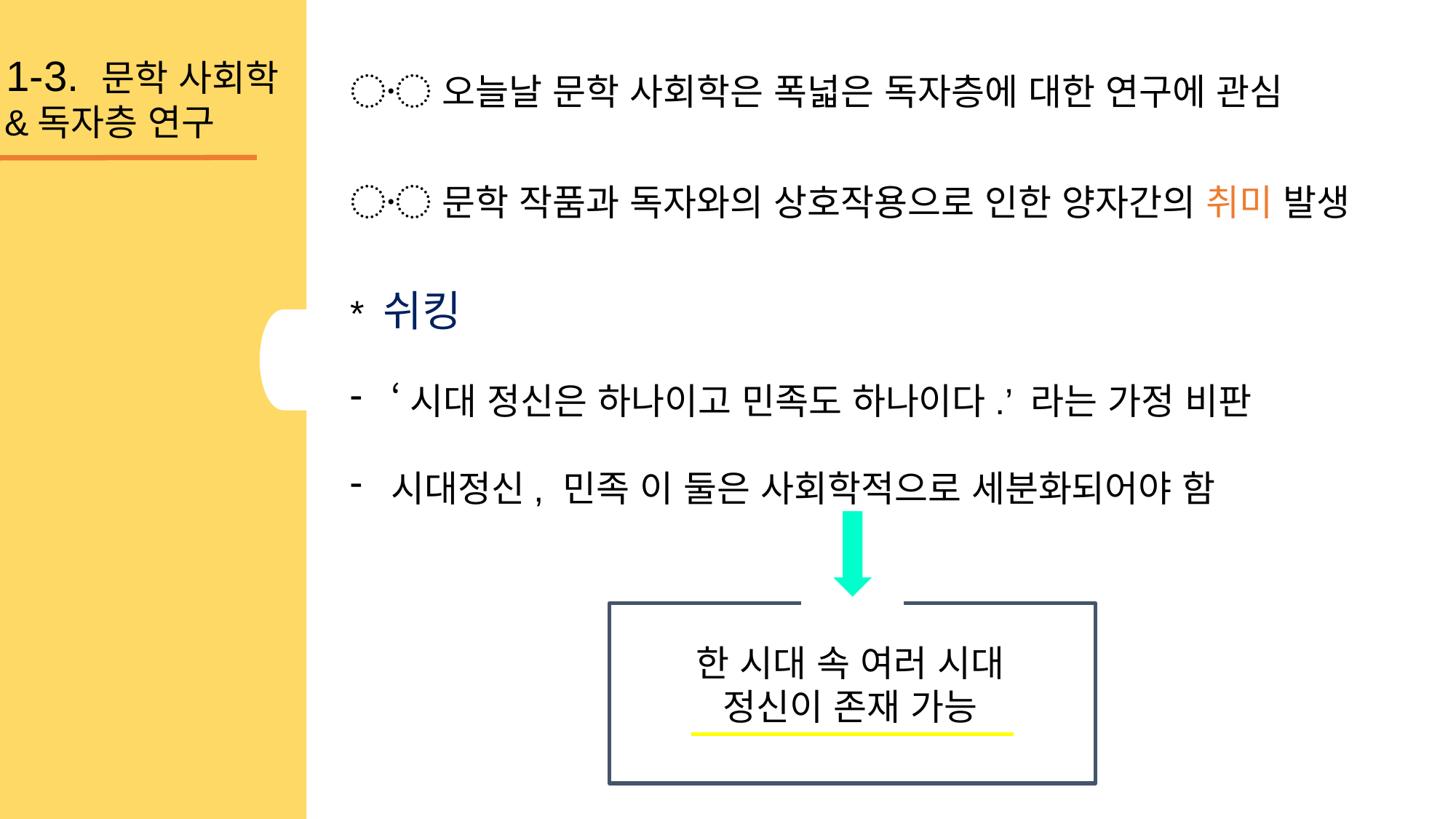

1-3. 문학 사회학
 &독자층 연구

〮 오늘날 문학 사회학은 폭넓은 독자층에 대한 연구에 관심
〮 문학 작품과 독자와의 상호작용으로 인한 양자간의 취미 발생
* 쉬킹

‘시대 정신은 하나이고 민족도 하나이다.’ 라는 가정 비판

시대정신, 민족 이 둘은 사회학적으로 세분화되어야 함

 한 시대 속 여러 시대
   정신이 존재 가능